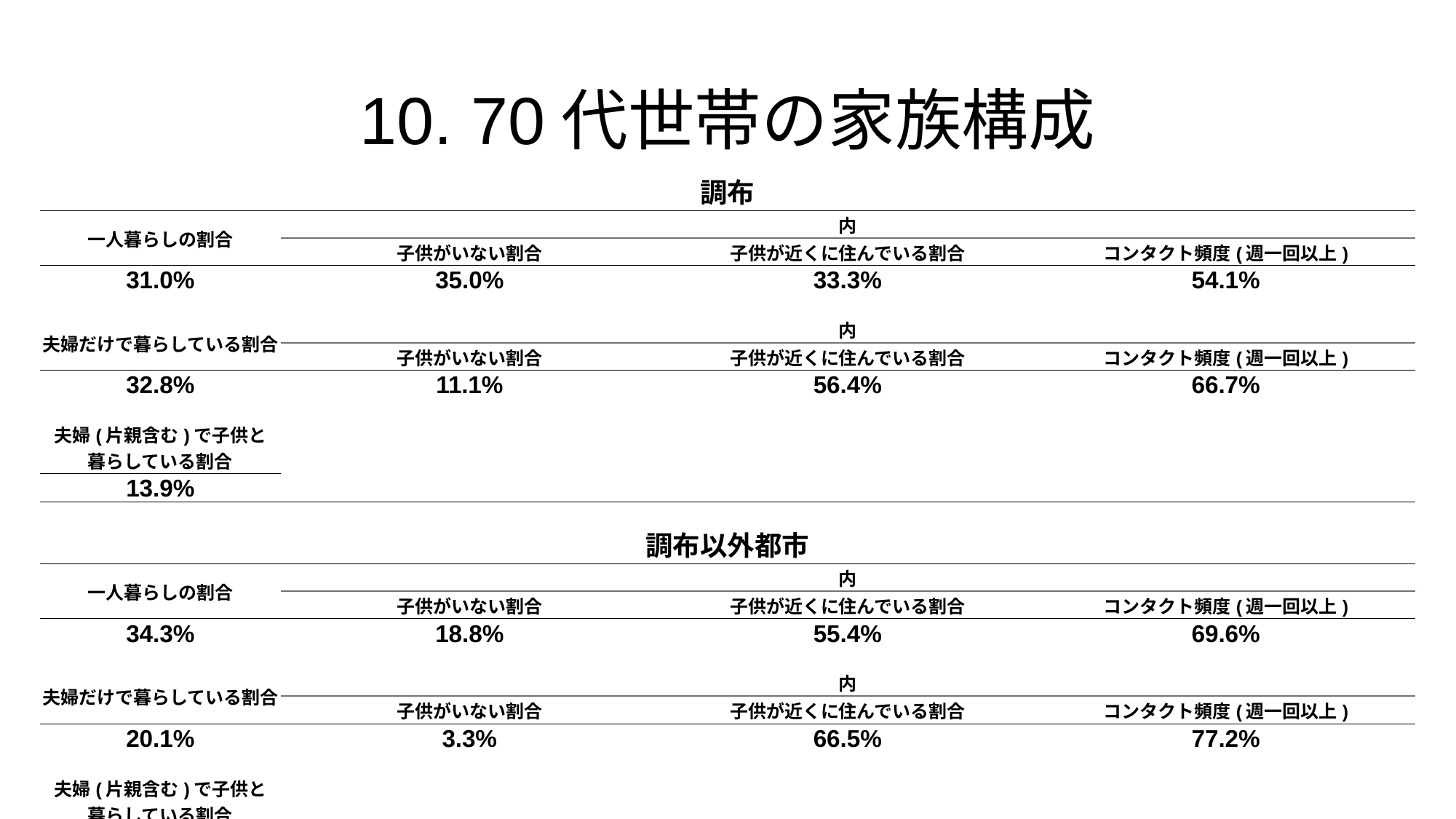

# 10. 70代世帯の家族構成
| 調布 |  |  |  |
| --- | --- | --- | --- |
| 一人暮らしの割合 | 内 |  |  |
|  | 子供がいない割合 | 子供が近くに住んでいる割合 | コンタクト頻度(週一回以上) |
| 31.0% | 35.0% | 33.3% | 54.1% |
|  |  |  |  |
| 夫婦だけで暮らしている割合 | 内 |  |  |
|  | 子供がいない割合 | 子供が近くに住んでいる割合 | コンタクト頻度(週一回以上) |
| 32.8% | 11.1% | 56.4% | 66.7% |
|  |  |  |  |
| 夫婦(片親含む)で子供と 暮らしている割合 |  |  |  |
|  |  |  |  |
| 13.9% |  |  |  |
|  |  |  |  |
| 調布以外都市 |  |  |  |
| 一人暮らしの割合 | 内 |  |  |
|  | 子供がいない割合 | 子供が近くに住んでいる割合 | コンタクト頻度(週一回以上) |
| 34.3% | 18.8% | 55.4% | 69.6% |
|  |  |  |  |
| 夫婦だけで暮らしている割合 | 内 |  |  |
|  | 子供がいない割合 | 子供が近くに住んでいる割合 | コンタクト頻度(週一回以上) |
| 20.1% | 3.3% | 66.5% | 77.2% |
|  |  |  |  |
| 夫婦(片親含む)で子供と 暮らしている割合 |  |  |  |
|  |  |  |  |
| 10.1% |  |  |  |